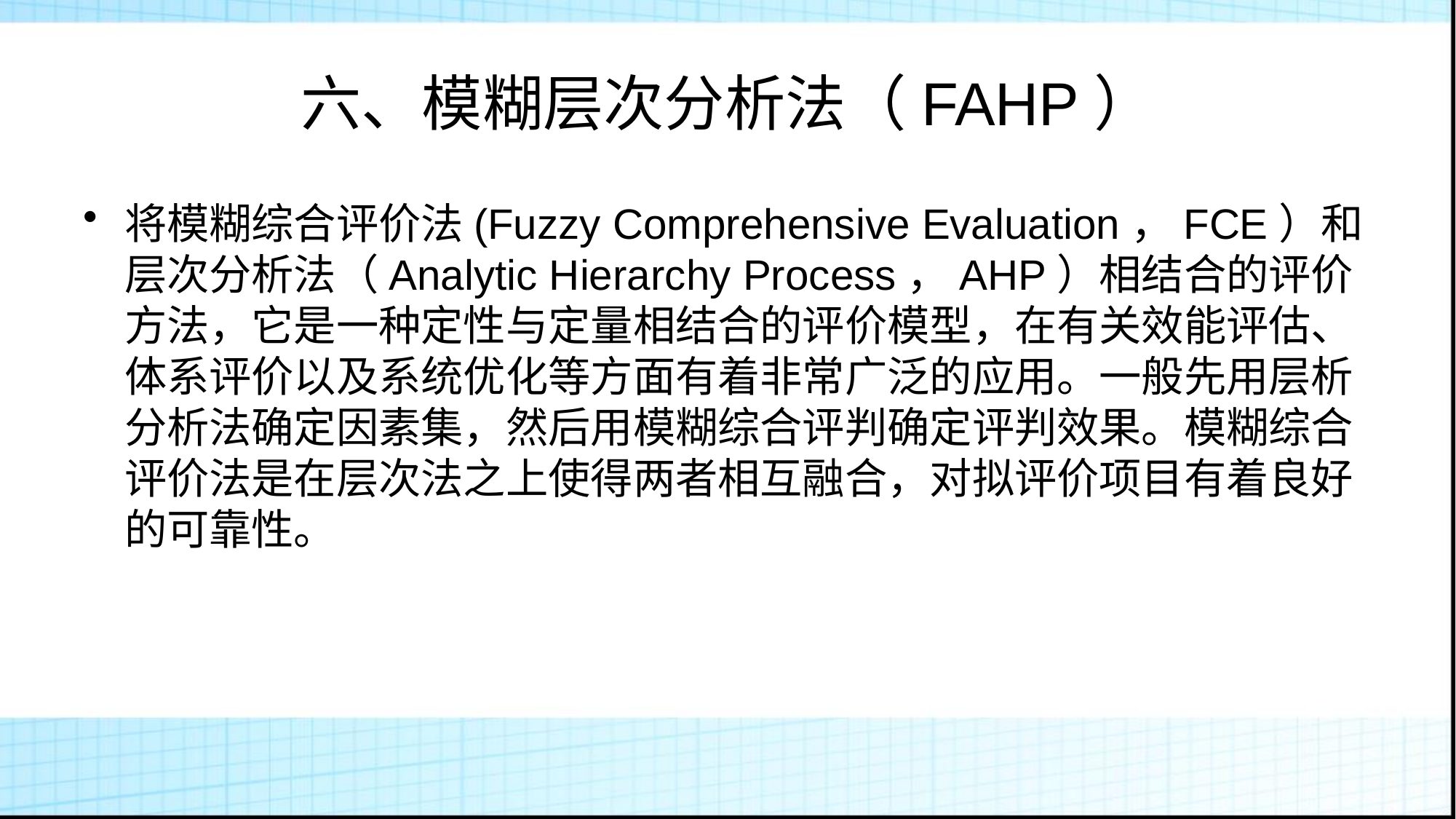

# 六、模糊层次分析法（FAHP）
将模糊综合评价法(Fuzzy Comprehensive Evaluation，FCE）和层次分析法（Analytic Hierarchy Process，AHP）相结合的评价方法，它是一种定性与定量相结合的评价模型，在有关效能评估、体系评价以及系统优化等方面有着非常广泛的应用。一般先用层析分析法确定因素集，然后用模糊综合评判确定评判效果。模糊综合评价法是在层次法之上使得两者相互融合，对拟评价项目有着良好的可靠性。